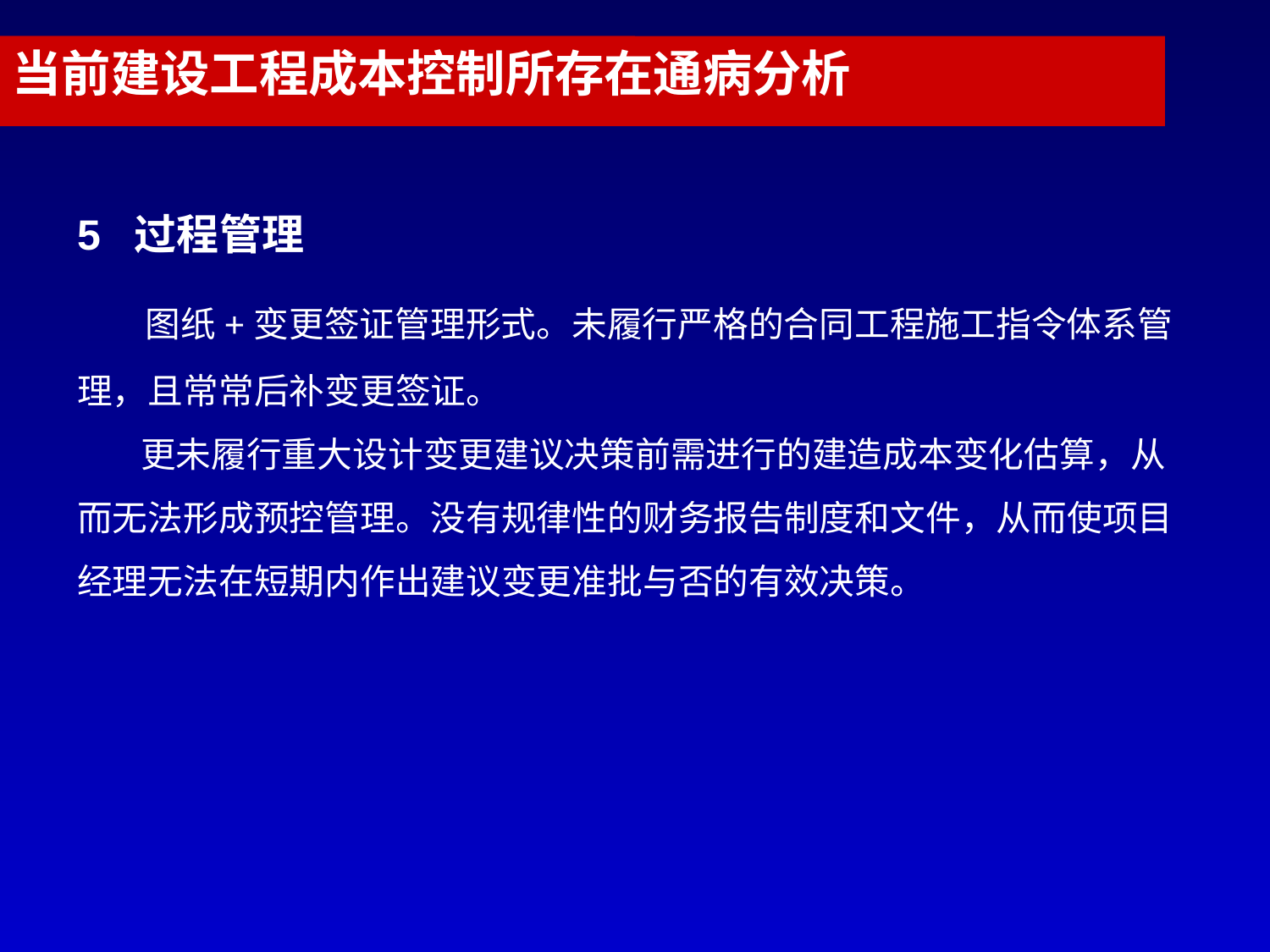

清单的实施过程
当前建设工程成本控制所存在通病分析
5  过程管理
     图纸+变更签证管理形式。未履行严格的合同工程施工指令体系管理，且常常后补变更签证。
       更未履行重大设计变更建议决策前需进行的建造成本变化估算，从而无法形成预控管理。没有规律性的财务报告制度和文件，从而使项目经理无法在短期内作出建议变更准批与否的有效决策。

11